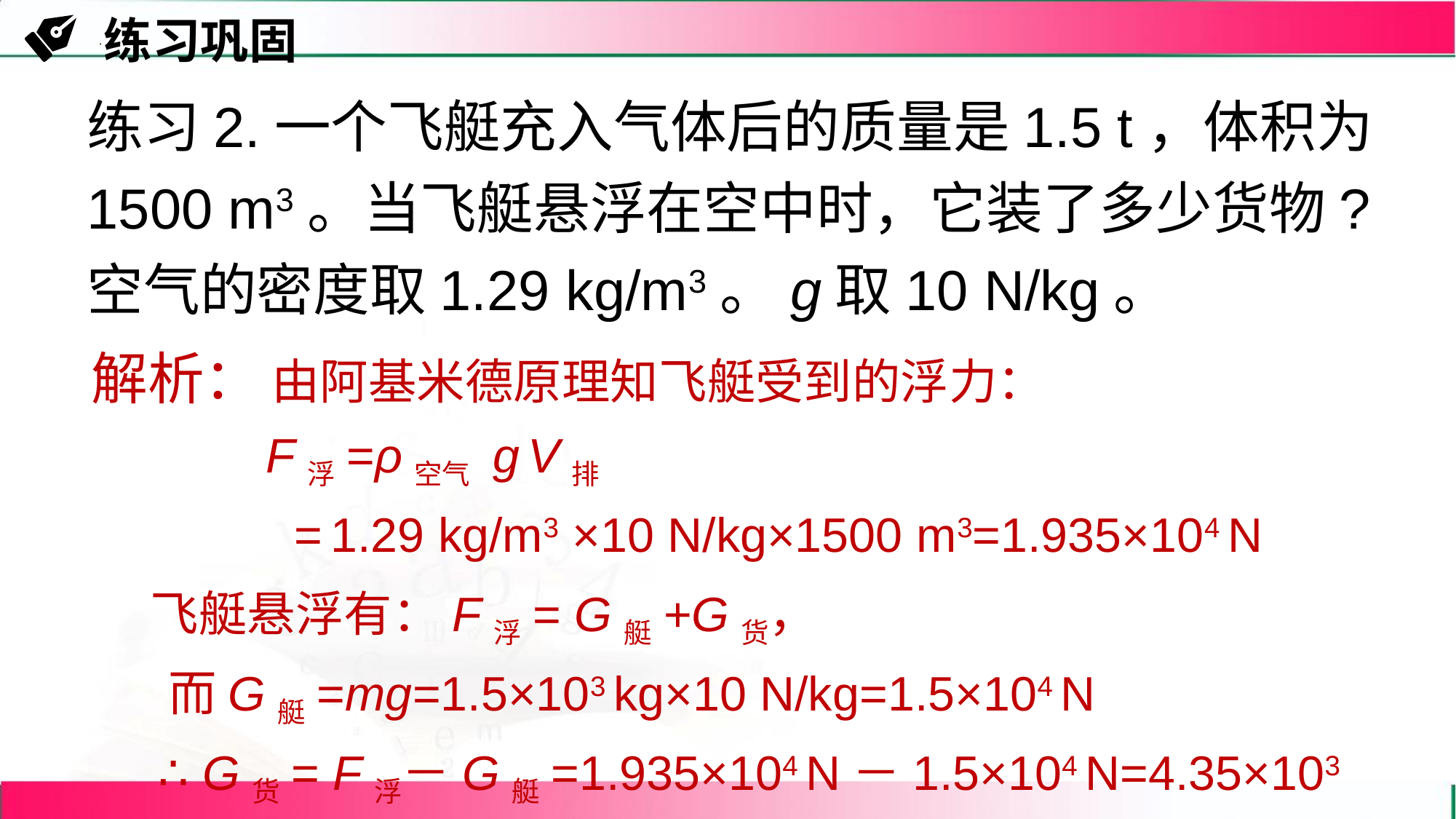

练习巩固

练习2.一个飞艇充入气体后的质量是1.5 t，体积为1500 m3。当飞艇悬浮在空中时，它装了多少货物?
空气的密度取1.29 kg/m3。g取10 N/kg。
解析： 由阿基米德原理知飞艇受到的浮力：
             F浮=ρ空气 g V排
                          = 1.29 kg/m3 ×10 N/kg×1500 m3=1.935×104 N
　 飞艇悬浮有：F浮= G艇+G货，
      而G艇=mg=1.5×103 kg×10 N/kg=1.5×104 N
     ∴ G货= F浮－G艇=1.935×104 N－1.5×104 N=4.35×103 N